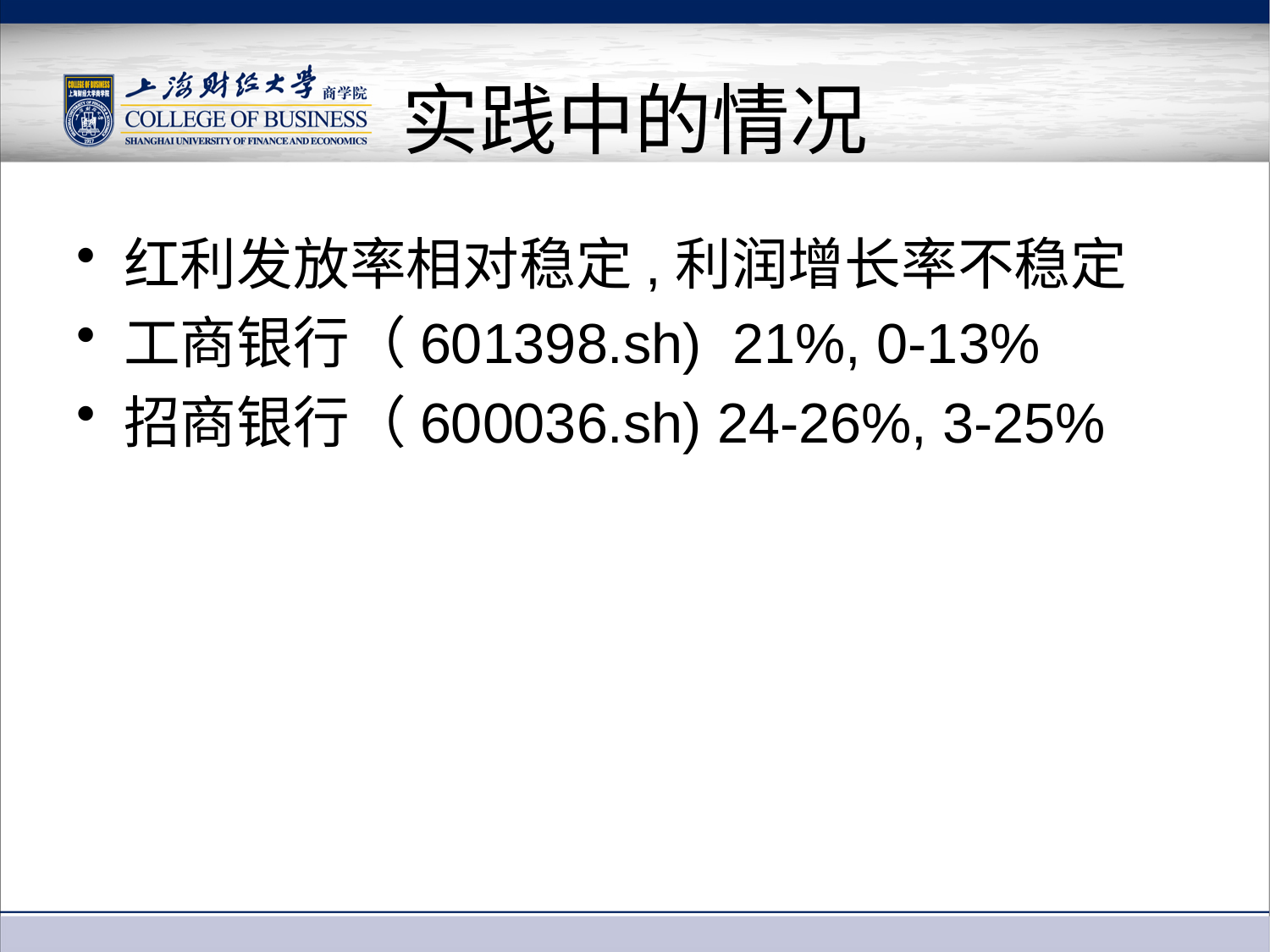

# 实践中的情况
红利发放率相对稳定,利润增长率不稳定
工商银行（601398.sh)  21%, 0-13%
招商银行（600036.sh) 24-26%, 3-25%